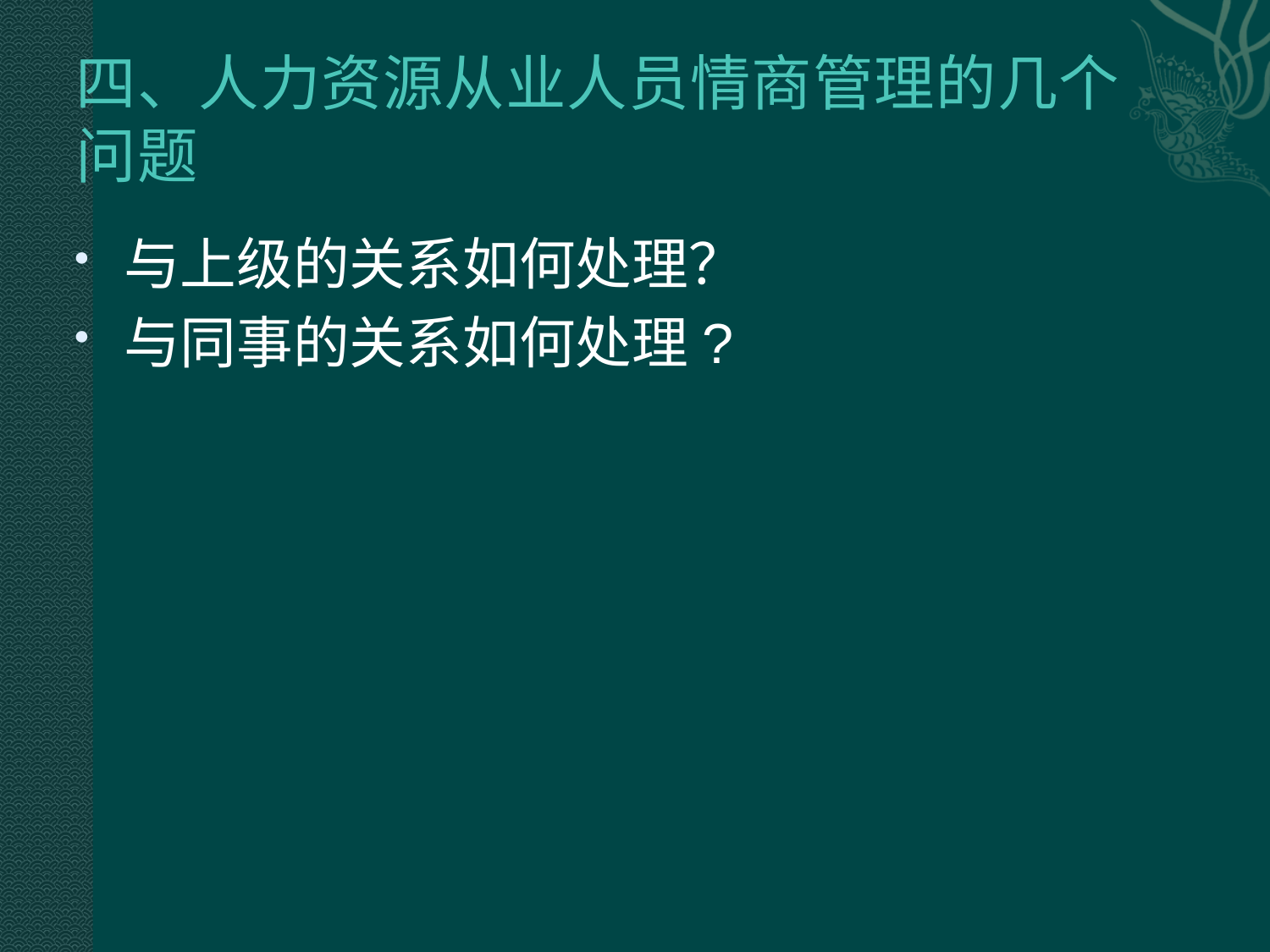

# 四、人力资源从业人员情商管理的几个问题
与上级的关系如何处理？
与同事的关系如何处理?